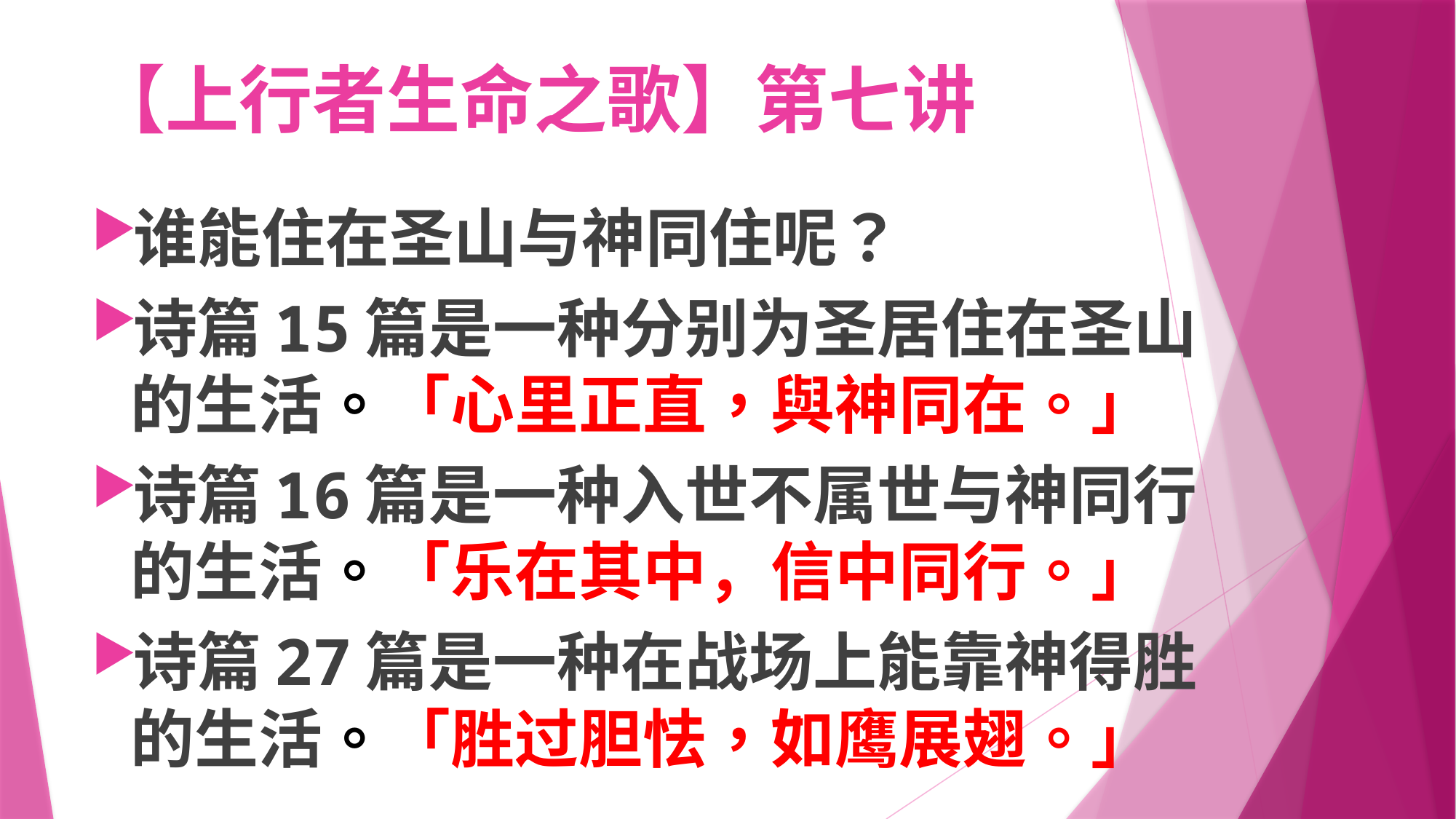

# 【上行者生命之歌】第七讲
谁能住在圣山与神同住呢？
诗篇15篇是一种分别为圣居住在圣山的生活。「心里正直，與神同在。」
诗篇16篇是一种入世不属世与神同行的生活。「乐在其中，信中同行。」
诗篇27篇是一种在战场上能靠神得胜的生活。「胜过胆怯，如鹰展翅。」